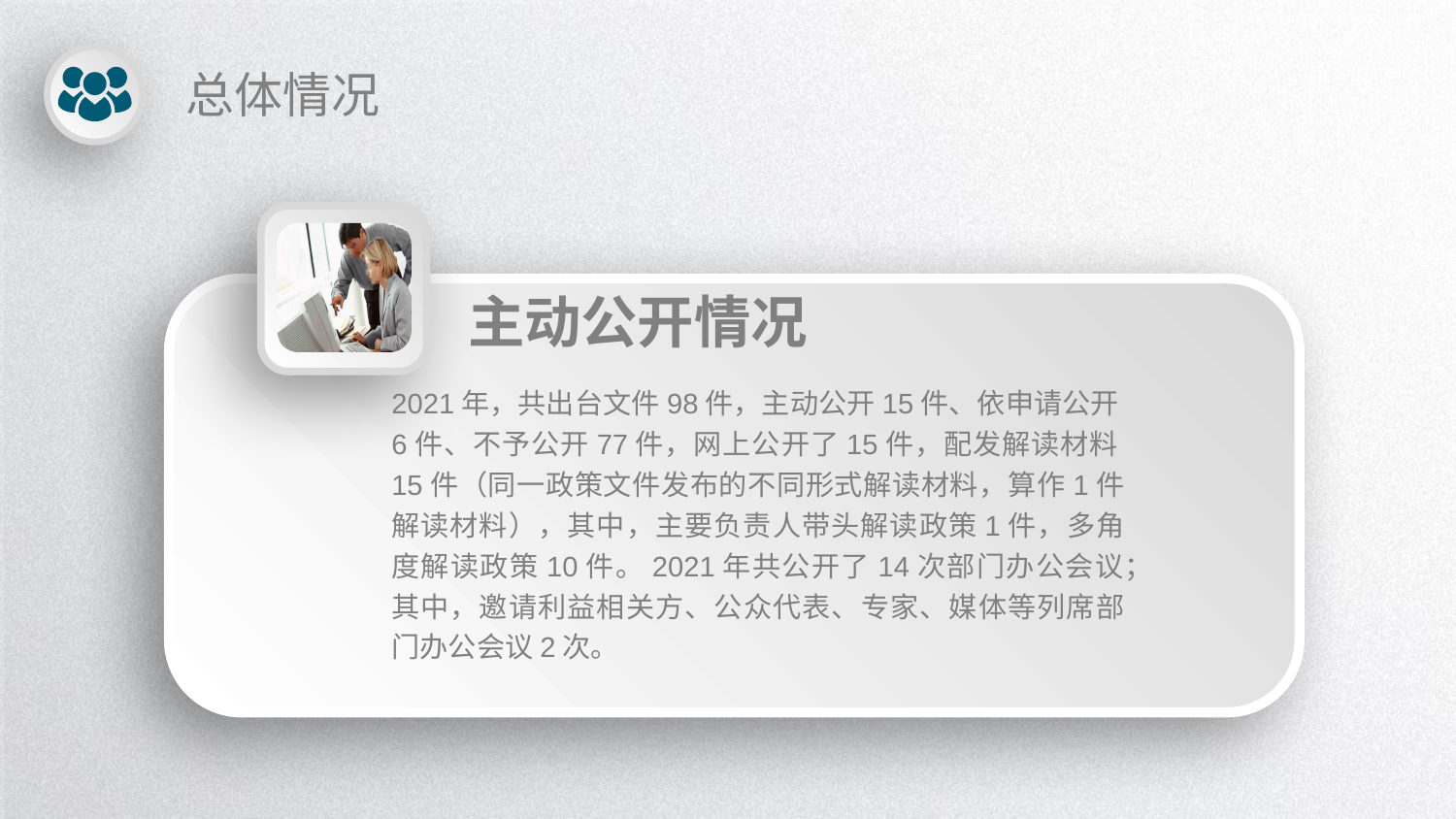

总体情况

主动公开情况
2021年，共出台文件98件，主动公开15件、依申请公开6件、不予公开77件，网上公开了15件，配发解读材料15件（同一政策文件发布的不同形式解读材料，算作1件解读材料），其中，主要负责人带头解读政策1件，多角度解读政策10件。2021年共公开了14次部门办公会议；其中，邀请利益相关方、公众代表、专家、媒体等列席部门办公会议2次。